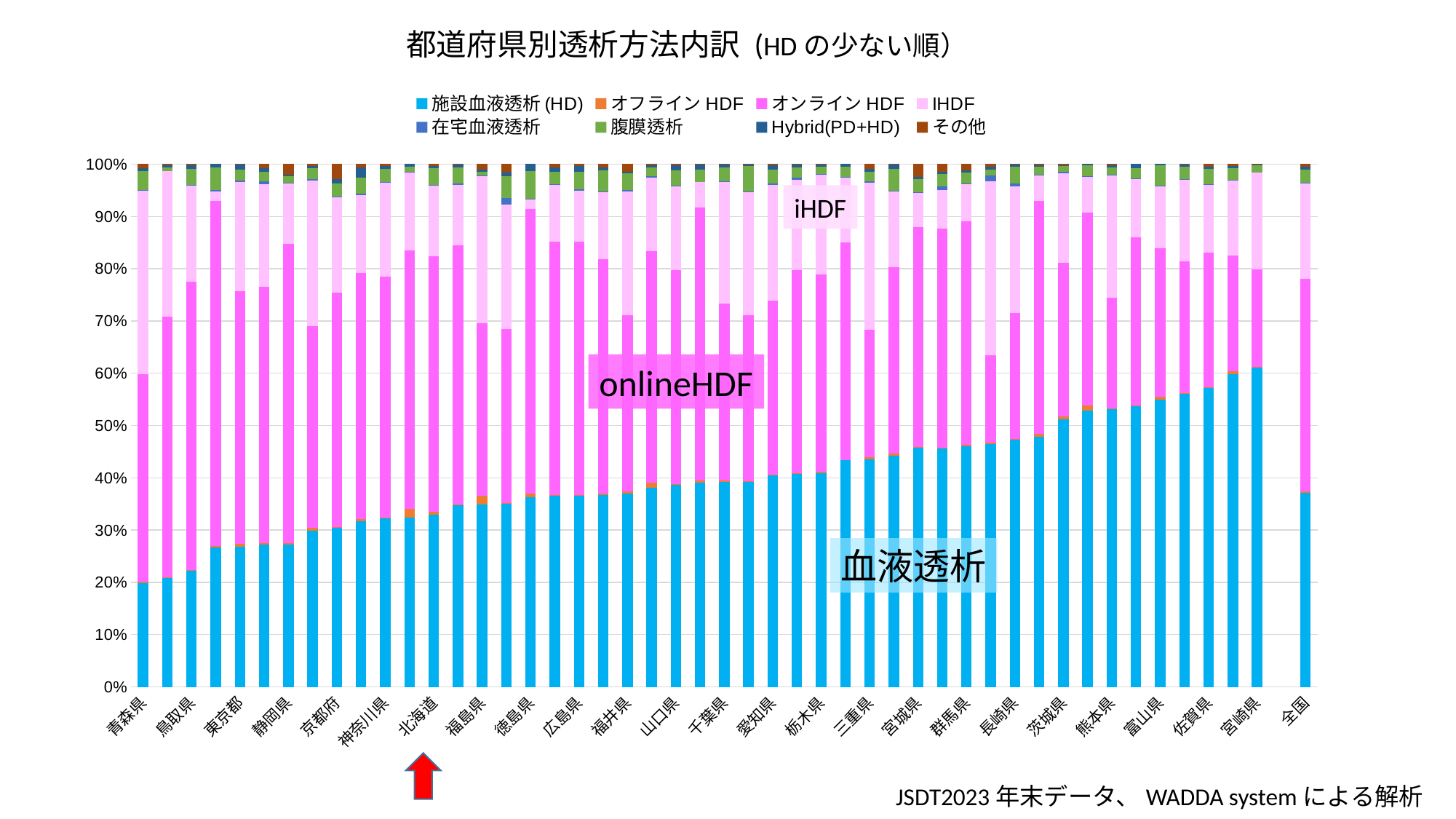

都道府県別透析方法内訳 (HDの少ない順）

### Chart

| Category | 施設血液透析(HD) | オフラインHDF | オンラインHDF | IHDF | 在宅血液透析 | 腹膜透析 | Hybrid(PD+HD) | その他 |
|---|---|---|---|---|---|---|---|---|
| 青森県 | 658.0 | 12.0 | 1314.0 | 1169.0 | 3.0 | 120.0 | 20.0 | 24.0 |
| 高知県 | 524.0 | 4.0 | 1252.0 | 701.0 | 0.0 | 17.0 | 9.0 | 6.0 |
| 鳥取県 | 329.0 | 1.0 | 811.0 | 271.0 | 2.0 | 45.0 | 11.0 | 3.0 |
| 島根県 | 464.0 | 6.0 | 1149.0 | 32.0 | 4.0 | 74.0 | 12.0 | 0.0 |
| 東京都 | 8301.0 | 152.0 | 14979.0 | 6447.0 | 88.0 | 675.0 | 278.0 | 37.0 |
| 埼玉県 | 5336.0 | 47.0 | 9628.0 | 3850.0 | 122.0 | 345.0 | 146.0 | 143.0 |
| 静岡県 | 2947.0 | 24.0 | 6205.0 | 1249.0 | 26.0 | 123.0 | 33.0 | 222.0 |
| 大阪府 | 6801.0 | 108.0 | 8771.0 | 6330.0 | 56.0 | 481.0 | 102.0 | 72.0 |
| 京都府 | 1948.0 | 10.0 | 2879.0 | 1175.0 | 9.0 | 155.0 | 58.0 | 183.0 |
| 香川県 | 818.0 | 11.0 | 1212.0 | 384.0 | 6.0 | 79.0 | 50.0 | 18.0 |
| 神奈川県 | 6843.0 | 33.0 | 9791.0 | 3827.0 | 27.0 | 532.0 | 137.0 | 65.0 |
| 山梨県 | 736.0 | 37.0 | 1126.0 | 338.0 | 3.0 | 21.0 | 12.0 | 0.0 |
| 北海道 | 4889.0 | 87.0 | 7252.0 | 2023.0 | 12.0 | 473.0 | 73.0 | 43.0 |
| 奈良県 | 1195.0 | 2.0 | 1704.0 | 396.0 | 12.0 | 103.0 | 23.0 | 1.0 |
| 福島県 | 1738.0 | 79.0 | 1642.0 | 1402.0 | 3.0 | 37.0 | 23.0 | 51.0 |
| 滋賀県 | 1132.0 | 1.0 | 1072.0 | 767.0 | 41.0 | 133.0 | 24.0 | 50.0 |
| 徳島県 | 964.0 | 16.0 | 1449.0 | 45.0 | 6.0 | 140.0 | 35.0 | 0.0 |
| 沖縄県 | 1675.0 | 1.0 | 2218.0 | 503.0 | 2.0 | 108.0 | 37.0 | 29.0 |
| 広島県 | 2767.0 | 3.0 | 3656.0 | 744.0 | 17.0 | 248.0 | 90.0 | 26.0 |
| 岡山県 | 1994.0 | 13.0 | 2439.0 | 702.0 | 6.0 | 216.0 | 29.0 | 36.0 |
| 福井県 | 612.0 | 6.0 | 558.0 | 391.0 | 4.0 | 53.0 | 6.0 | 24.0 |
| 兵庫県 | 5263.0 | 138.0 | 6128.0 | 1954.0 | 45.0 | 229.0 | 59.0 | 26.0 |
| 山口県 | 1350.0 | 7.0 | 1431.0 | 566.0 | 1.0 | 101.0 | 36.0 | 7.0 |
| 愛媛県 | 1491.0 | 14.0 | 1995.0 | 188.0 | 0.0 | 87.0 | 37.0 | 4.0 |
| 千葉県 | 6189.0 | 35.0 | 5352.0 | 3672.0 | 24.0 | 408.0 | 99.0 | 4.0 |
| 福岡県 | 5774.0 | 19.0 | 4680.0 | 3447.0 | 19.0 | 722.0 | 48.0 | 9.0 |
| 愛知県 | 7411.0 | 4.0 | 6074.0 | 4061.0 | 35.0 | 490.0 | 144.0 | 51.0 |
| 岐阜県 | 2037.0 | 3.0 | 1943.0 | 867.0 | 17.0 | 100.0 | 31.0 | 1.0 |
| 栃木県 | 2543.0 | 13.0 | 2356.0 | 1182.0 | 13.0 | 85.0 | 27.0 | 3.0 |
| 石川県 | 1110.0 | 0.0 | 1069.0 | 317.0 | 4.0 | 49.0 | 14.0 | 0.0 |
| 三重県 | 1895.0 | 21.0 | 1060.0 | 1226.0 | 13.0 | 79.0 | 22.0 | 39.0 |
| 鹿児島県 | 2241.0 | 20.0 | 1805.0 | 737.0 | 2.0 | 208.0 | 48.0 | 1.0 |
| 宮城県 | 2748.0 | 11.0 | 2536.0 | 394.0 | 7.0 | 147.0 | 23.0 | 150.0 |
| 山形県 | 1233.0 | 1.0 | 1132.0 | 200.0 | 18.0 | 63.0 | 11.0 | 40.0 |
| 群馬県 | 2786.0 | 21.0 | 2588.0 | 434.0 | 10.0 | 126.0 | 20.0 | 75.0 |
| 和歌山県 | 1342.0 | 8.0 | 482.0 | 963.0 | 32.0 | 33.0 | 16.0 | 14.0 |
| 長崎県 | 1881.0 | 3.0 | 957.0 | 960.0 | 25.0 | 126.0 | 18.0 | 2.0 |
| 長野県 | 2456.0 | 26.0 | 2294.0 | 249.0 | 8.0 | 77.0 | 12.0 | 14.0 |
| 茨城県 | 4338.0 | 49.0 | 2498.0 | 1457.0 | 18.0 | 93.0 | 17.0 | 17.0 |
| 秋田県 | 1047.0 | 20.0 | 732.0 | 135.0 | 3.0 | 40.0 | 5.0 | 0.0 |
| 熊本県 | 3284.0 | 5.0 | 1308.0 | 1440.0 | 5.0 | 89.0 | 29.0 | 11.0 |
| 大分県 | 1995.0 | 3.0 | 1192.0 | 414.0 | 4.0 | 73.0 | 29.0 | 0.0 |
| 富山県 | 1376.0 | 14.0 | 709.0 | 298.0 | 4.0 | 95.0 | 7.0 | 0.0 |
| 新潟県 | 2816.0 | 10.0 | 1266.0 | 790.0 | 3.0 | 115.0 | 22.0 | 5.0 |
| 佐賀県 | 1496.0 | 4.0 | 673.0 | 342.0 | 4.0 | 74.0 | 11.0 | 14.0 |
| 岩手県 | 1892.0 | 19.0 | 698.0 | 459.0 | 1.0 | 70.0 | 14.0 | 10.0 |
| 宮崎県 | 2096.0 | 5.0 | 639.0 | 637.0 | 0.0 | 48.0 | 5.0 | 1.0 |
|  | None | None | None | None | None | None | None | None |
| 全国 | 122763.0 | 1126.0 | 134704.0 | 60135.0 | 764.0 | 8005.0 | 2012.0 | 1531.0 |
iHDF
onlineHDF
血液透析

JSDT2023年末データ、WADDA systemによる解析